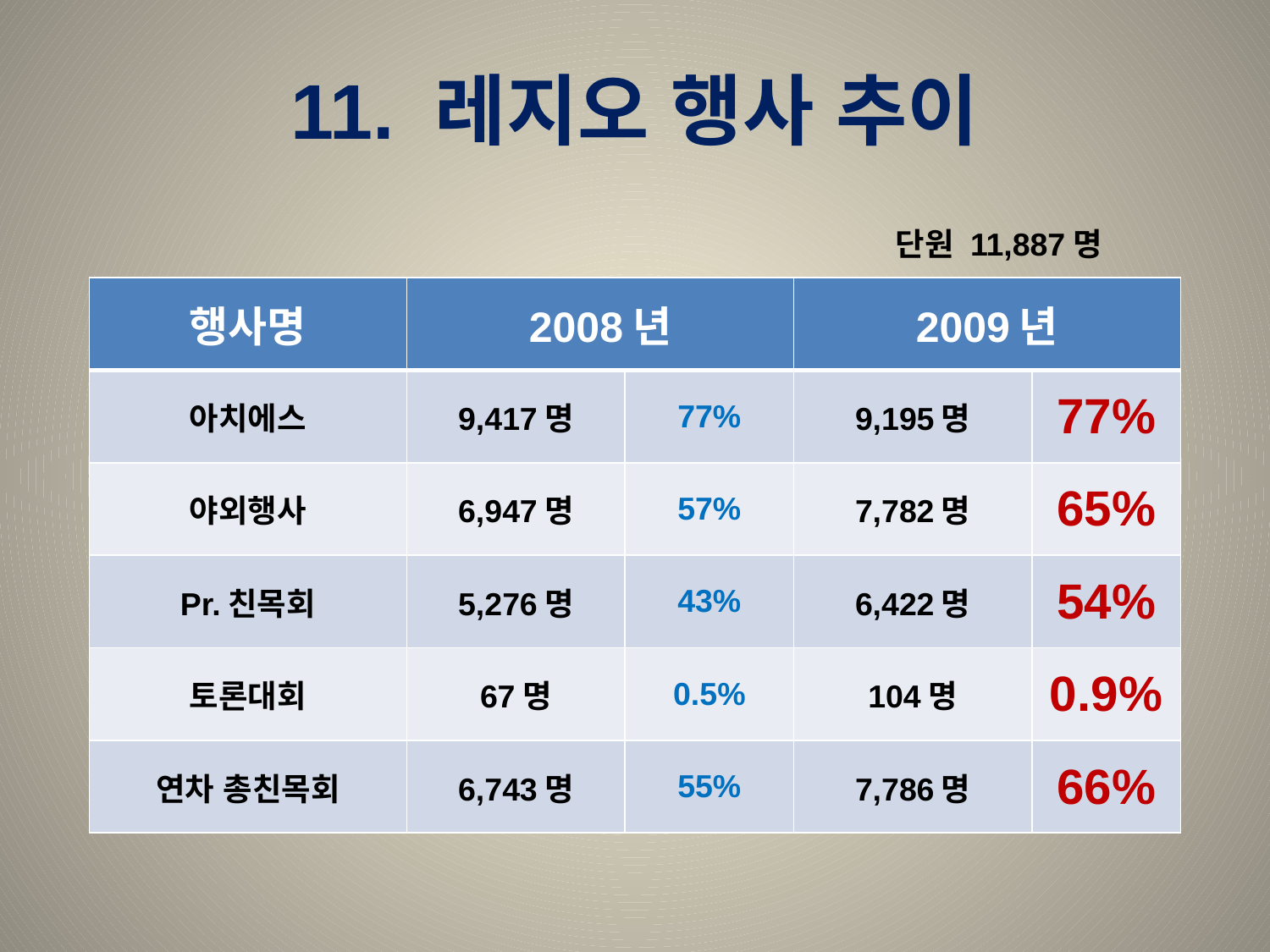

# 11. 레지오 행사 추이
단원 11,887명
| 행사명 | 2008년 |  | 2009년 |  |
| --- | --- | --- | --- | --- |
| 아치에스 | 9,417명 | 77% | 9,195명 | 77% |
| 야외행사 | 6,947명 | 57% | 7,782명 | 65% |
| Pr.친목회 | 5,276명 | 43% | 6,422명 | 54% |
| 토론대회 | 67명 | 0.5% | 104명 | 0.9% |
| 연차 총친목회 | 6,743명 | 55% | 7,786명 | 66% |